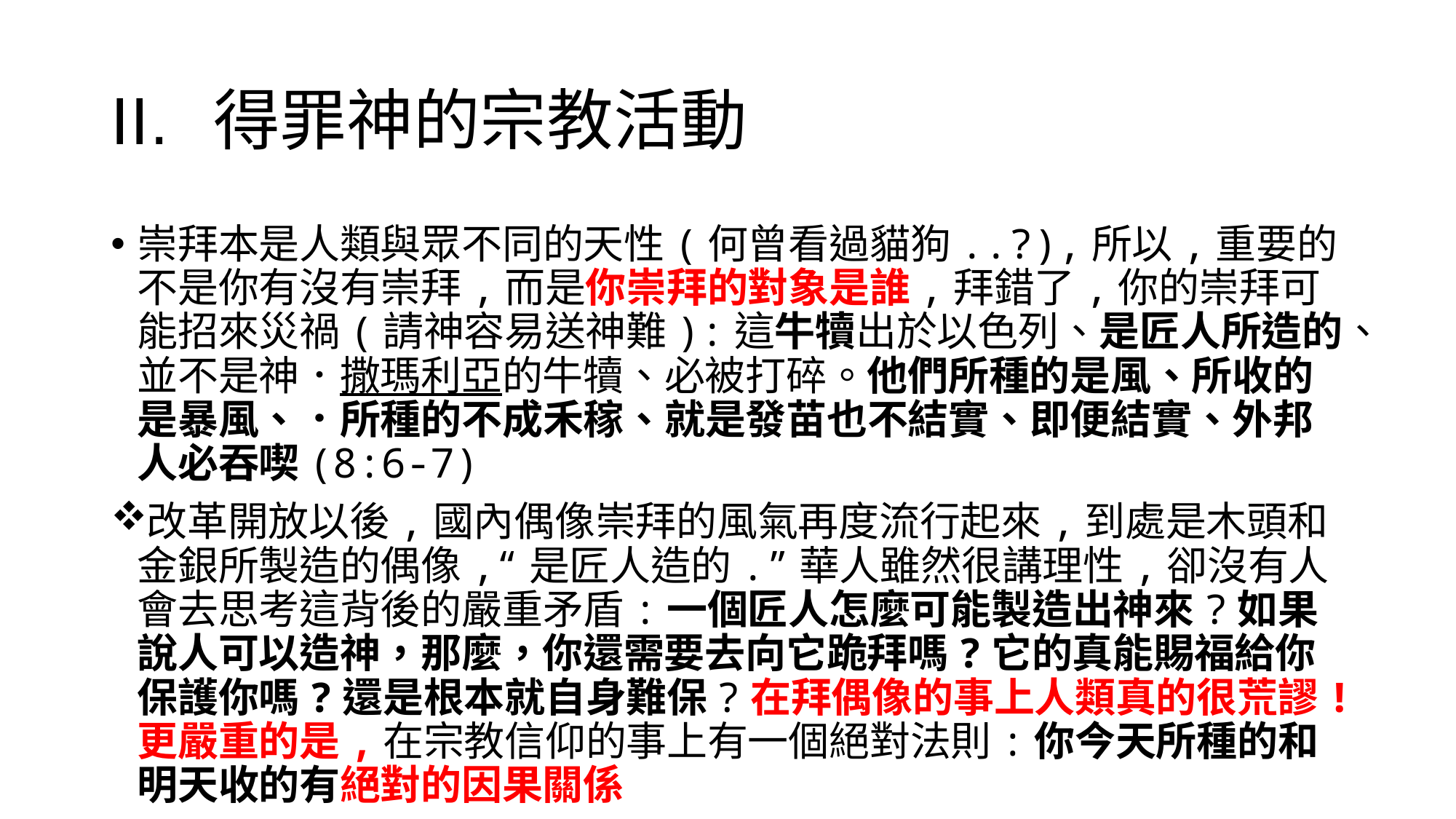

# 得罪神的宗教活動
崇拜本是人類與眾不同的天性(何曾看過貓狗..?),所以,重要的不是你有沒有崇拜,而是你崇拜的對象是誰,拜錯了,你的崇拜可能招來災禍(請神容易送神難):這牛犢出於以色列、是匠人所造的、並不是神．撒瑪利亞的牛犢、必被打碎。他們所種的是風、所收的是暴風、．所種的不成禾稼、就是發苗也不結實、即便結實、外邦人必吞喫(8:6-7)
改革開放以後,國內偶像崇拜的風氣再度流行起來,到處是木頭和金銀所製造的偶像,“是匠人造的.”華人雖然很講理性,卻沒有人會去思考這背後的嚴重矛盾:一個匠人怎麼可能製造出神來?如果說人可以造神，那麼，你還需要去向它跪拜嗎?它的真能賜福給你保護你嗎?還是根本就自身難保?在拜偶像的事上人類真的很荒謬!更嚴重的是,在宗教信仰的事上有一個絕對法則:你今天所種的和明天收的有絕對的因果關係